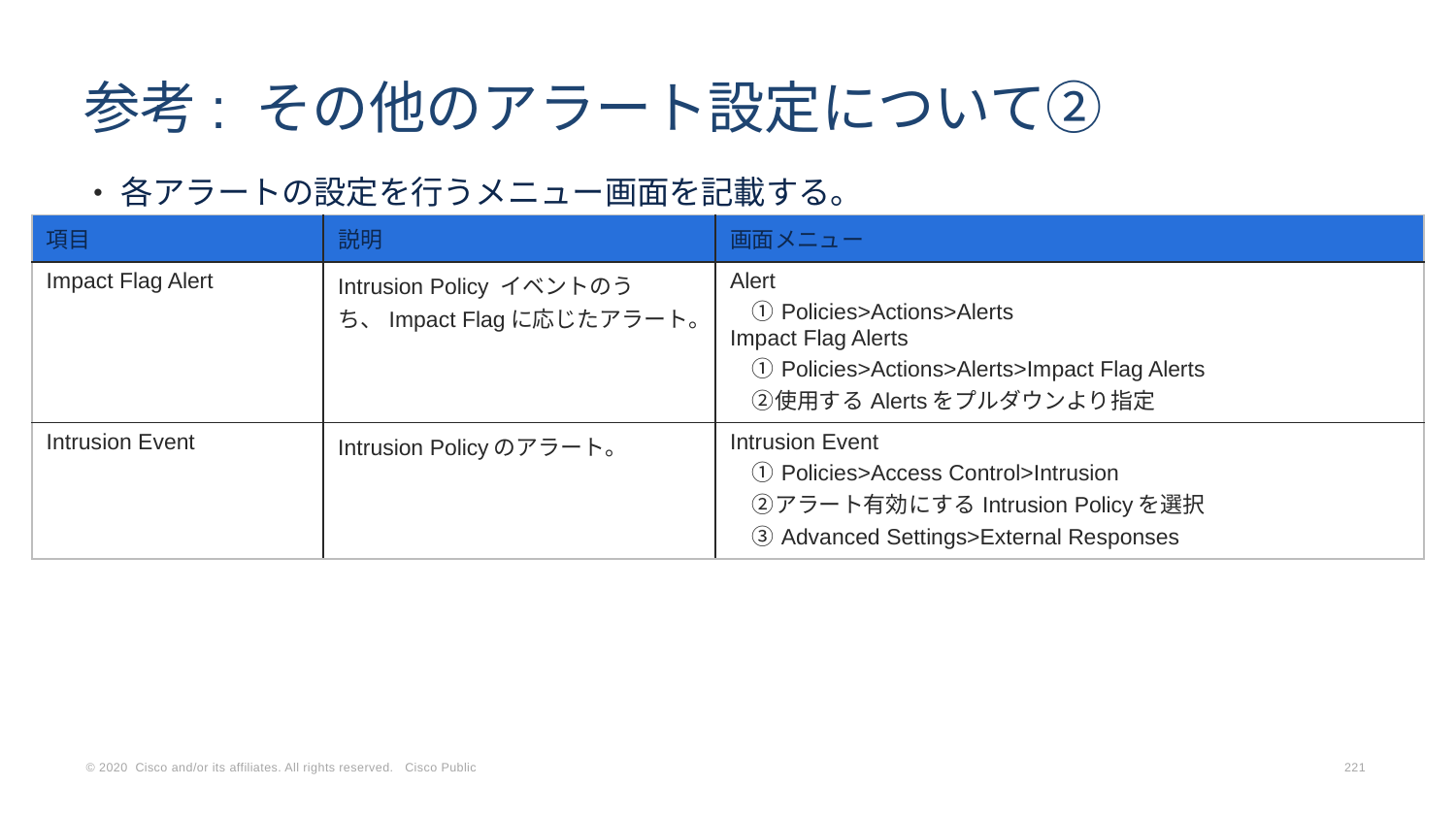

# 参考: その他のアラート設定について②
各アラートの設定を行うメニュー画面を記載する。

| 項目 | 説明 | 画面メニュー |
| --- | --- | --- |
| Impact Flag Alert | Intrusion Policy イベントのうち、Impact Flagに応じたアラート。 | Alert 　①Policies>Actions>Alerts Impact Flag Alerts 　①Policies>Actions>Alerts>Impact Flag Alerts 　②使用するAlertsをプルダウンより指定 |
| Intrusion Event | Intrusion Policyのアラート。 | Intrusion Event 　①Policies>Access Control>Intrusion 　②アラート有効にするIntrusion Policyを選択 　③Advanced Settings>External Responses |